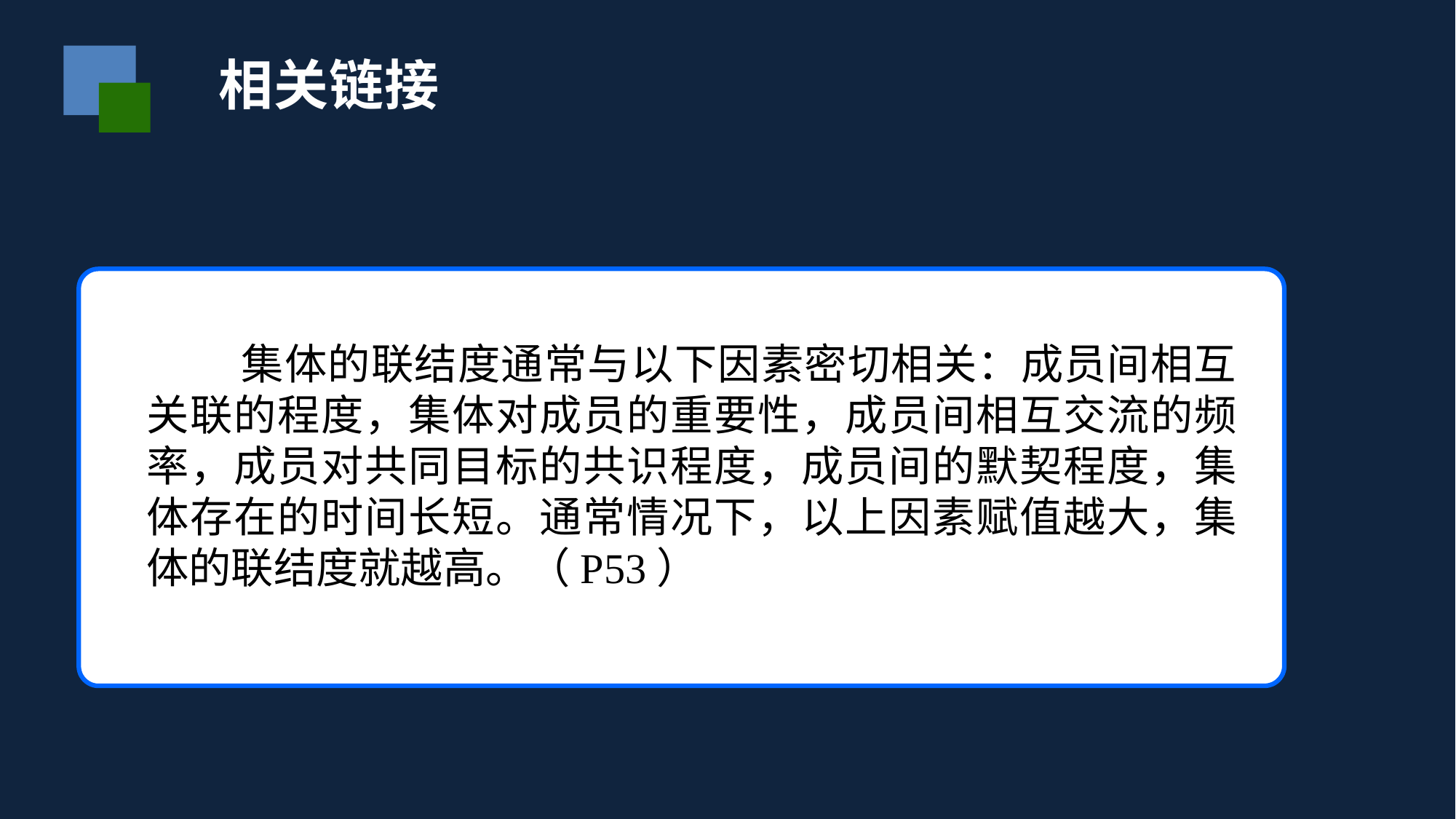

相关链接

        集体的联结度通常与以下因素密切相关：成员间相互关联的程度，集体对成员的重要性，成员间相互交流的频率，成员对共同目标的共识程度，成员间的默契程度，集体存在的时间长短。通常情况下，以上因素赋值越大，集体的联结度就越高。（P53）